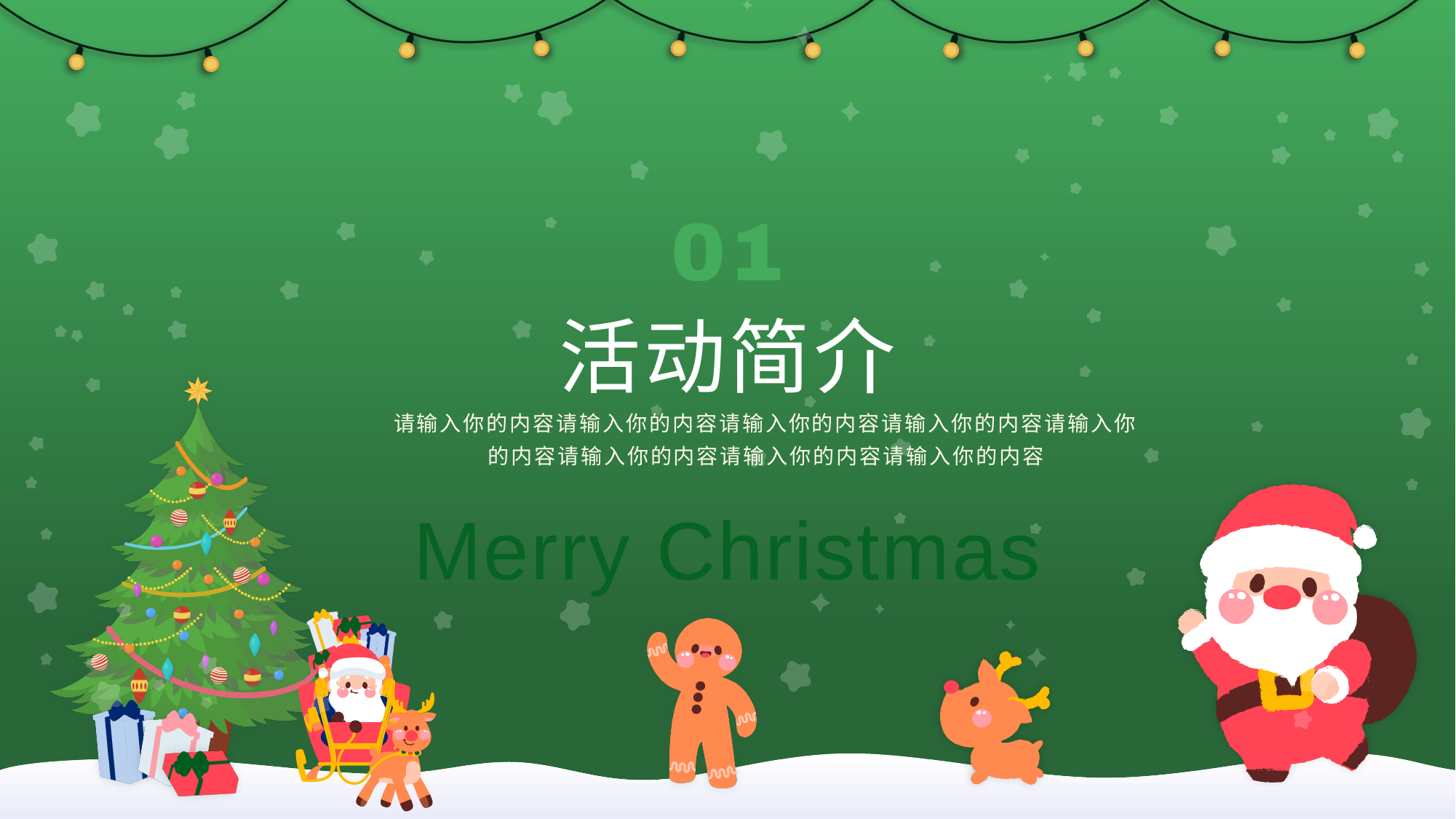

01
活动简介
请输入你的内容请输入你的内容请输入你的内容请输入你的内容请输入你的内容请输入你的内容请输入你的内容请输入你的内容